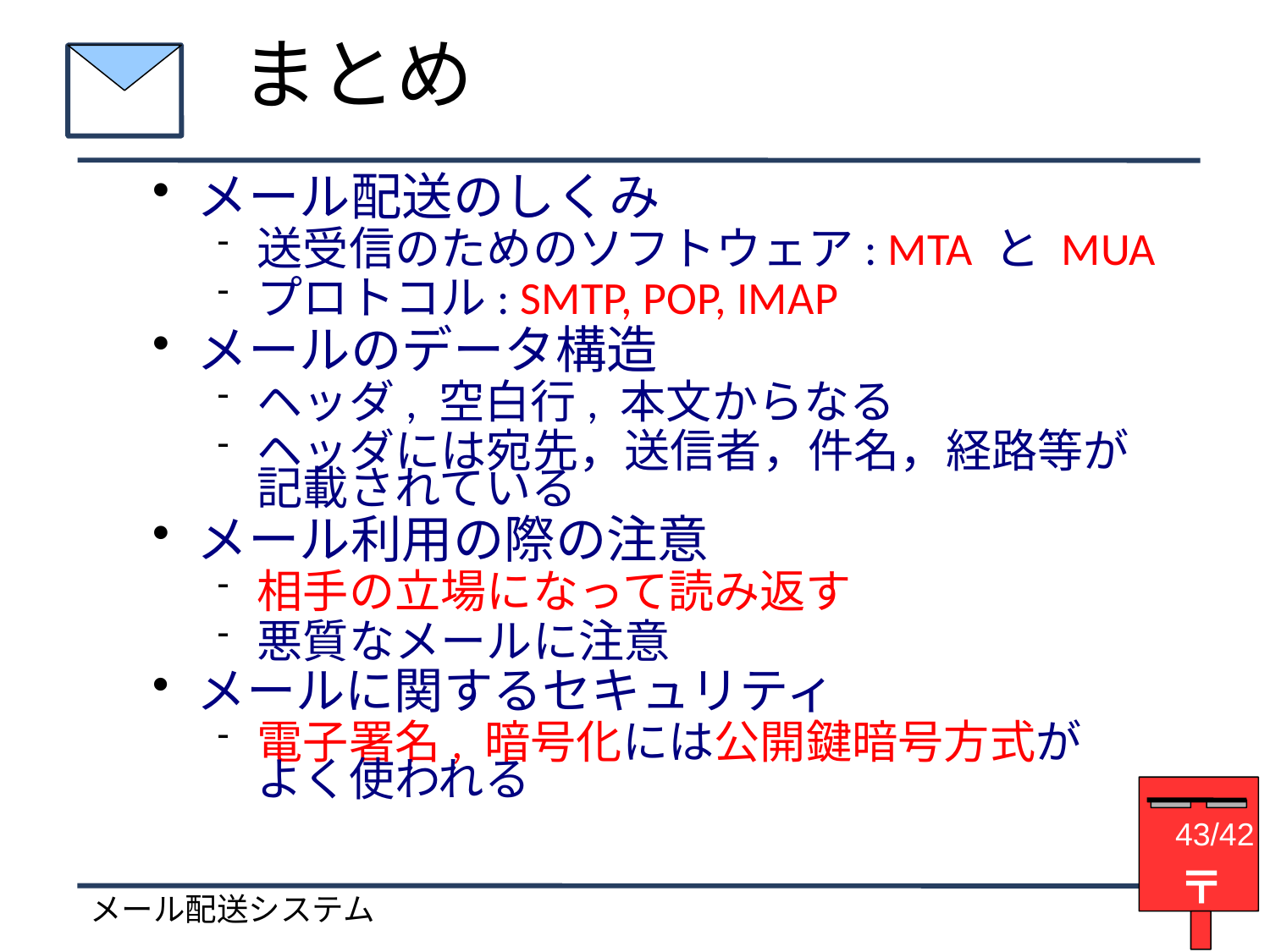

まとめ
メール配送のしくみ
送受信のためのソフトウェア: MTA と MUA
プロトコル: SMTP, POP, IMAP
メールのデータ構造
ヘッダ, 空白行, 本文からなる
ヘッダには宛先，送信者，件名，経路等が
記載されている
メール利用の際の注意
相手の立場になって読み返す
悪質なメールに注意
メールに関するセキュリティ
電子署名, 暗号化には公開鍵暗号方式が
よく使われる